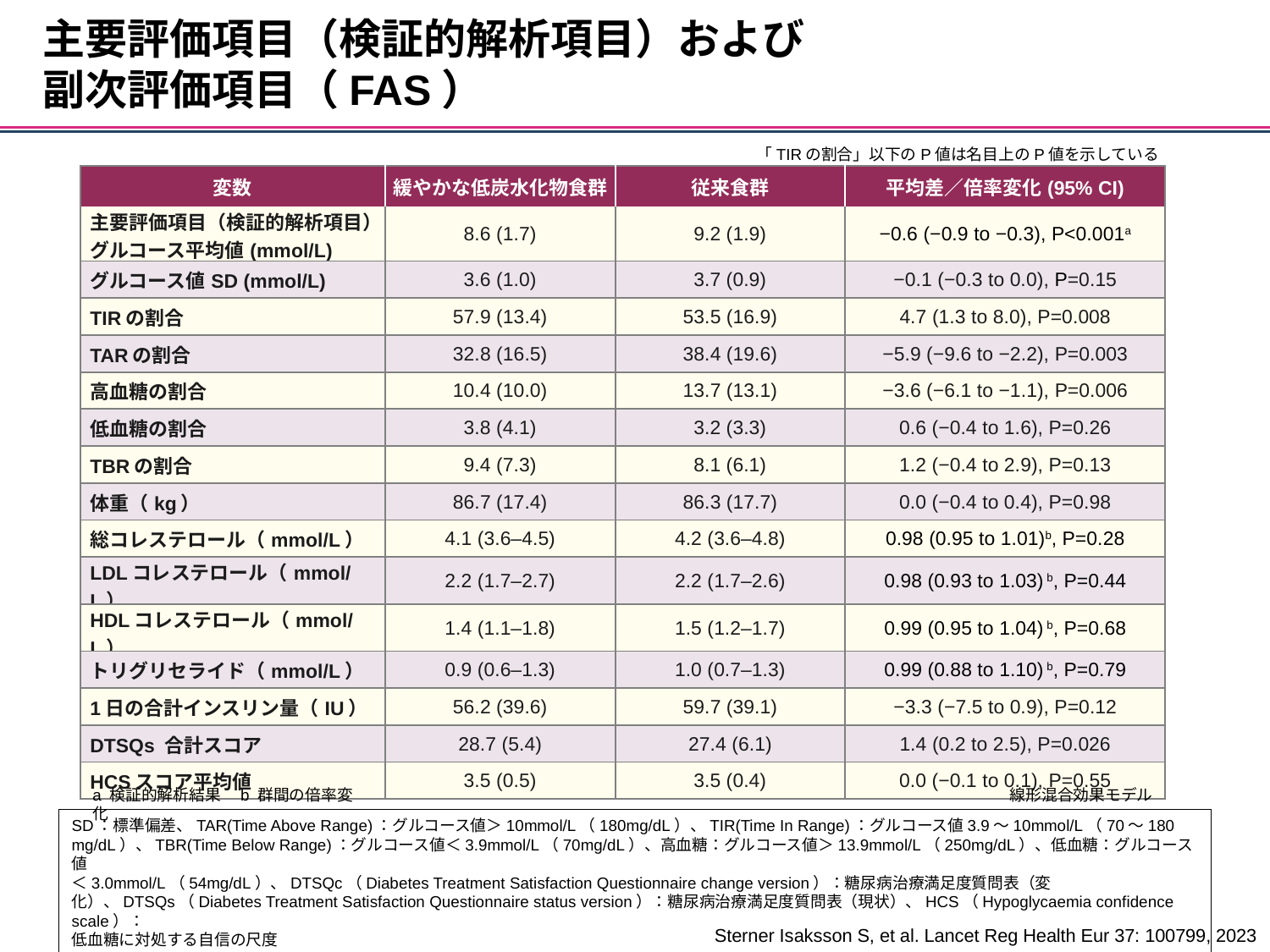

主要評価項目（検証的解析項目）および
副次評価項目（FAS）
「TIRの割合」以下のP値は名目上のP値を示している
| 変数 | 緩やかな低炭水化物食群 | 従来食群 | 平均差／倍率変化(95% CI) |
| --- | --- | --- | --- |
| 主要評価項目（検証的解析項目） グルコース平均値(mmol/L) | 8.6 (1.7) | 9.2 (1.9) | −0.6 (−0.9 to −0.3), P<0.001a |
| グルコース値SD (mmol/L) | 3.6 (1.0) | 3.7 (0.9) | −0.1 (−0.3 to 0.0), P=0.15 |
| TIRの割合 | 57.9 (13.4) | 53.5 (16.9) | 4.7 (1.3 to 8.0), P=0.008 |
| TARの割合 | 32.8 (16.5) | 38.4 (19.6) | −5.9 (−9.6 to −2.2), P=0.003 |
| 高血糖の割合 | 10.4 (10.0) | 13.7 (13.1) | −3.6 (−6.1 to −1.1), P=0.006 |
| 低血糖の割合 | 3.8 (4.1) | 3.2 (3.3) | 0.6 (−0.4 to 1.6), P=0.26 |
| TBRの割合 | 9.4 (7.3) | 8.1 (6.1) | 1.2 (−0.4 to 2.9), P=0.13 |
| 体重（kg） | 86.7 (17.4) | 86.3 (17.7) | 0.0 (−0.4 to 0.4), P=0.98 |
| 総コレステロール（mmol/L） | 4.1 (3.6–4.5) | 4.2 (3.6–4.8) | 0.98 (0.95 to 1.01)b, P=0.28 |
| LDLコレステロール（mmol/L） | 2.2 (1.7–2.7) | 2.2 (1.7–2.6) | 0.98 (0.93 to 1.03) b, P=0.44 |
| HDLコレステロール（mmol/L） | 1.4 (1.1–1.8) | 1.5 (1.2–1.7) | 0.99 (0.95 to 1.04) b, P=0.68 |
| トリグリセライド（mmol/L） | 0.9 (0.6–1.3) | 1.0 (0.7–1.3) | 0.99 (0.88 to 1.10) b, P=0.79 |
| 1日の合計インスリン量（IU） | 56.2 (39.6) | 59.7 (39.1) | −3.3 (−7.5 to 0.9), P=0.12 |
| DTSQs 合計スコア | 28.7 (5.4) | 27.4 (6.1) | 1.4 (0.2 to 2.5), P=0.026 |
| HCSスコア平均値 | 3.5 (0.5) | 3.5 (0.4) | 0.0 (−0.1 to 0.1), P=0.55 |
a 検証的解析結果　b 群間の倍率変化
線形混合効果モデル
SD：標準偏差、TAR(Time Above Range)：グルコース値＞10mmol/L（180mg/dL）、TIR(Time In Range)：グルコース値3.9～10mmol/L（70～180
mg/dL）、TBR(Time Below Range)：グルコース値＜3.9mmol/L（70mg/dL）、高血糖：グルコース値＞13.9mmol/L（250mg/dL）、低血糖：グルコース値
＜3.0mmol/L（54mg/dL）、DTSQc（Diabetes Treatment Satisfaction Questionnaire change version）：糖尿病治療満足度質問表（変化）、DTSQs（Diabetes Treatment Satisfaction Questionnaire status version）：糖尿病治療満足度質問表（現状）、HCS（Hypoglycaemia confidence scale）：
低血糖に対処する自信の尺度
Sterner Isaksson S, et al. Lancet Reg Health Eur 37: 100799, 2023